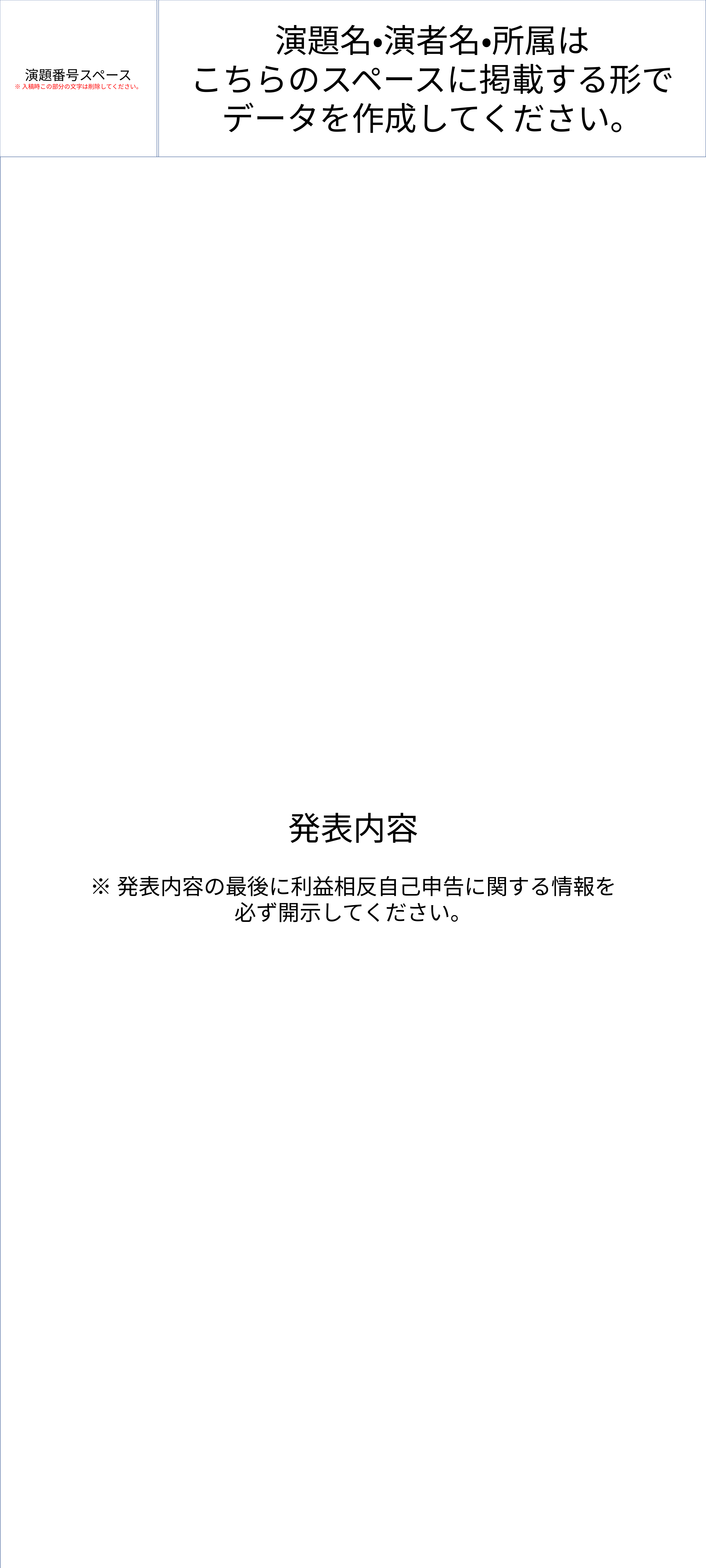

演題番号スペース
※入稿時この部分の文字は削除してください。
演題名・演者名・所属は
こちらのスペースに掲載する形でデータを作成してください。
発表内容

※発表内容の最後に利益相反自己申告に関する情報を
必ず開示してください。